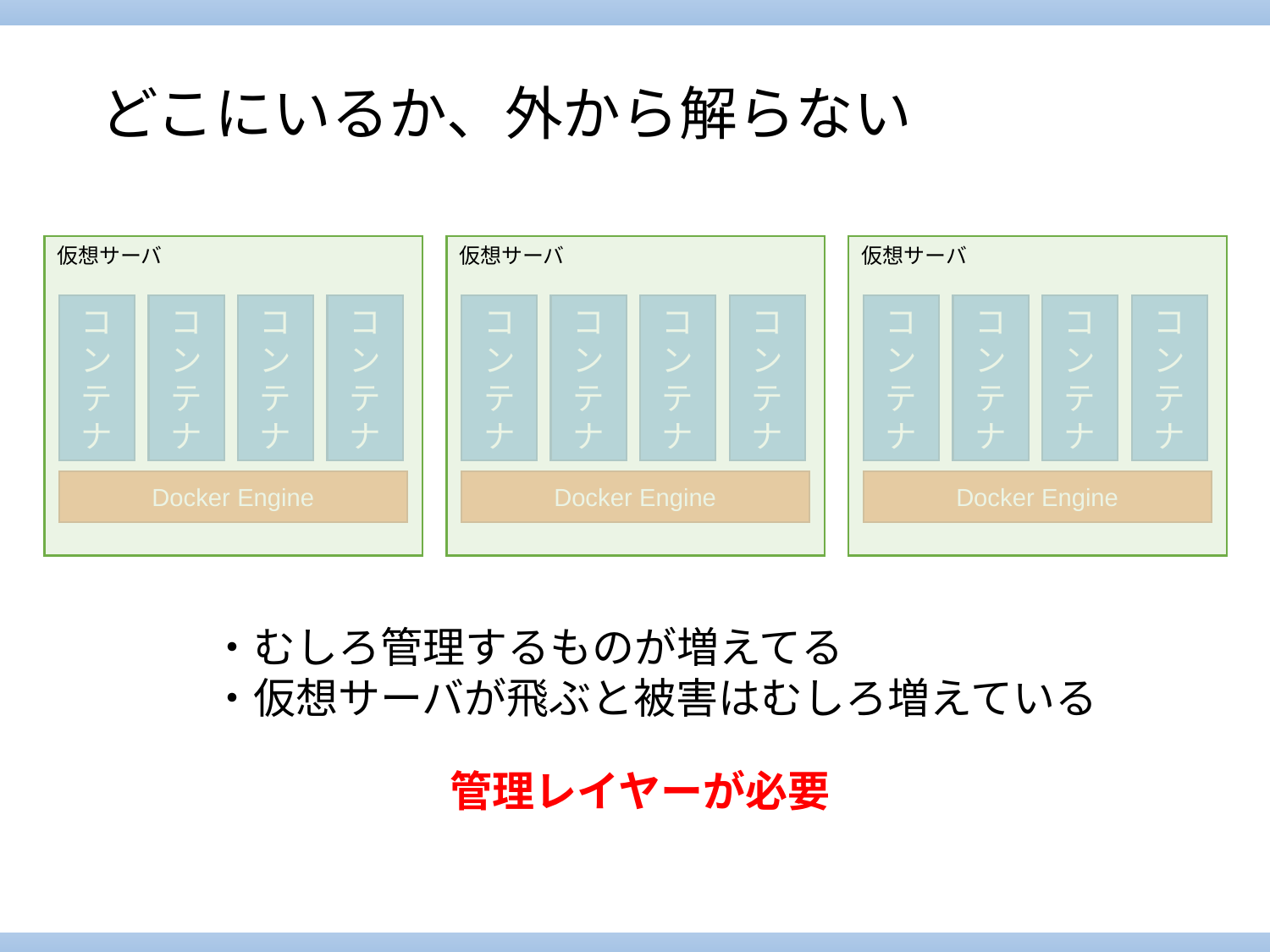

# どこにいるか、外から解らない
仮想サーバ
仮想サーバ
仮想サーバ
コンテナ
コンテナ
コンテナ
コンテナ
コンテナ
コンテナ
コンテナ
コンテナ
コンテナ
コンテナ
コンテナ
コンテナ
Docker Engine
Docker Engine
Docker Engine
・むしろ管理するものが増えてる
・仮想サーバが飛ぶと被害はむしろ増えている
管理レイヤーが必要